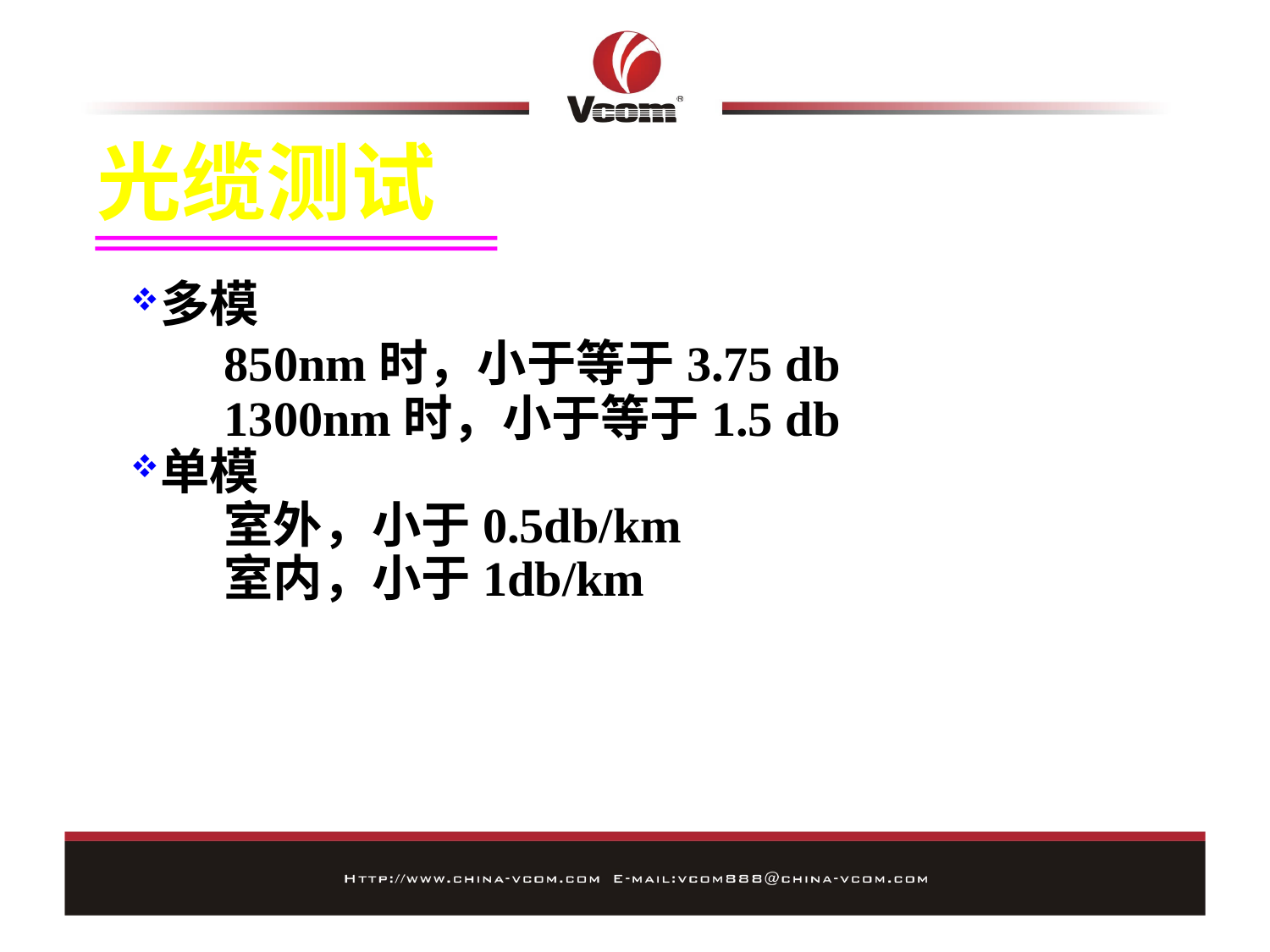

光缆测试

多模
	850nm时，小于等于3.75 db
	1300nm时，小于等于1.5 db
单模
	室外，小于0.5db/km
	室内，小于1db/km